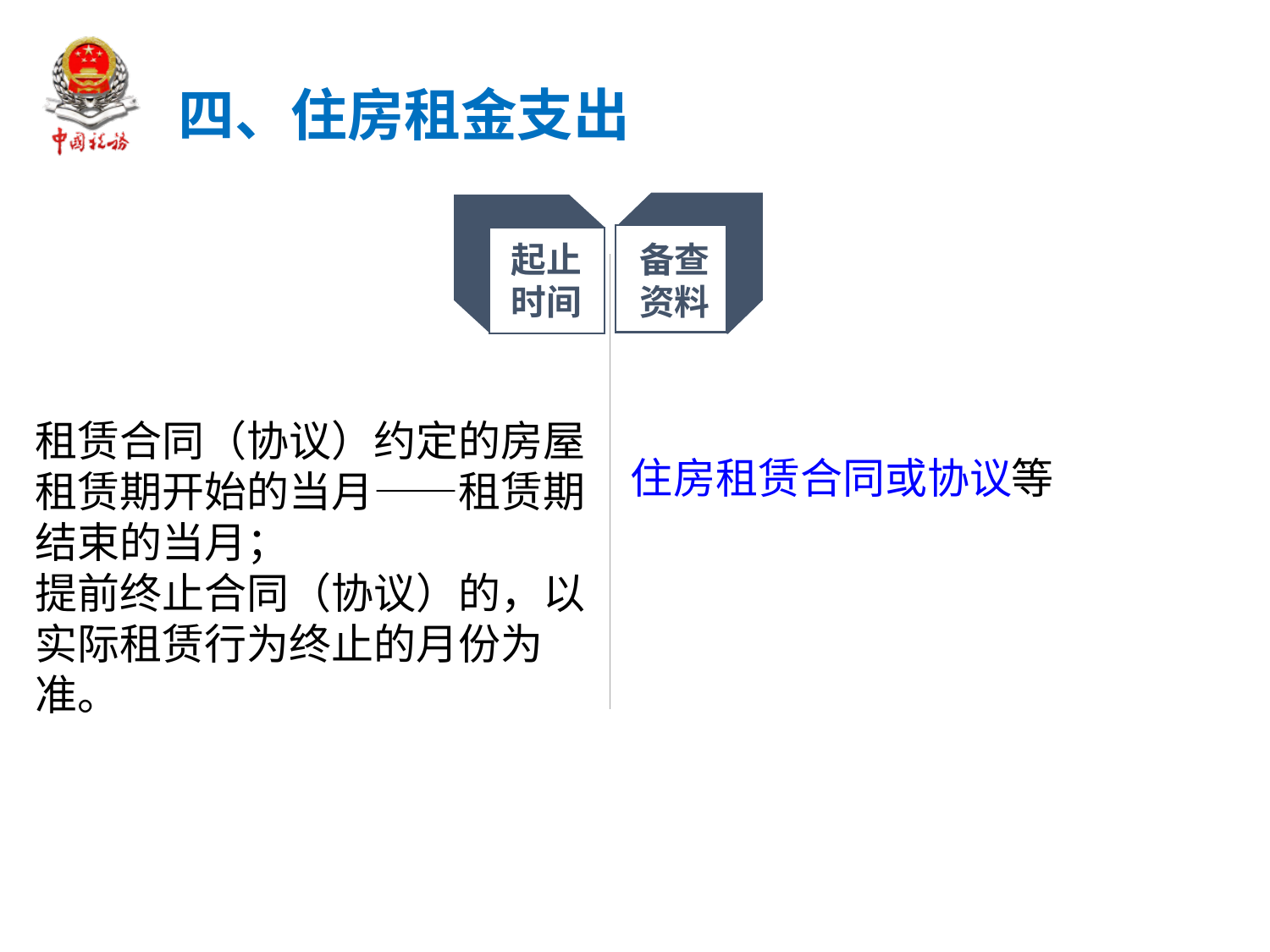

四、住房租金支出

备查
资料
起止
时间
租赁合同（协议）约定的房屋租赁期开始的当月——租赁期结束的当月；
提前终止合同（协议）的，以实际租赁行为终止的月份为准。
住房租赁合同或协议等